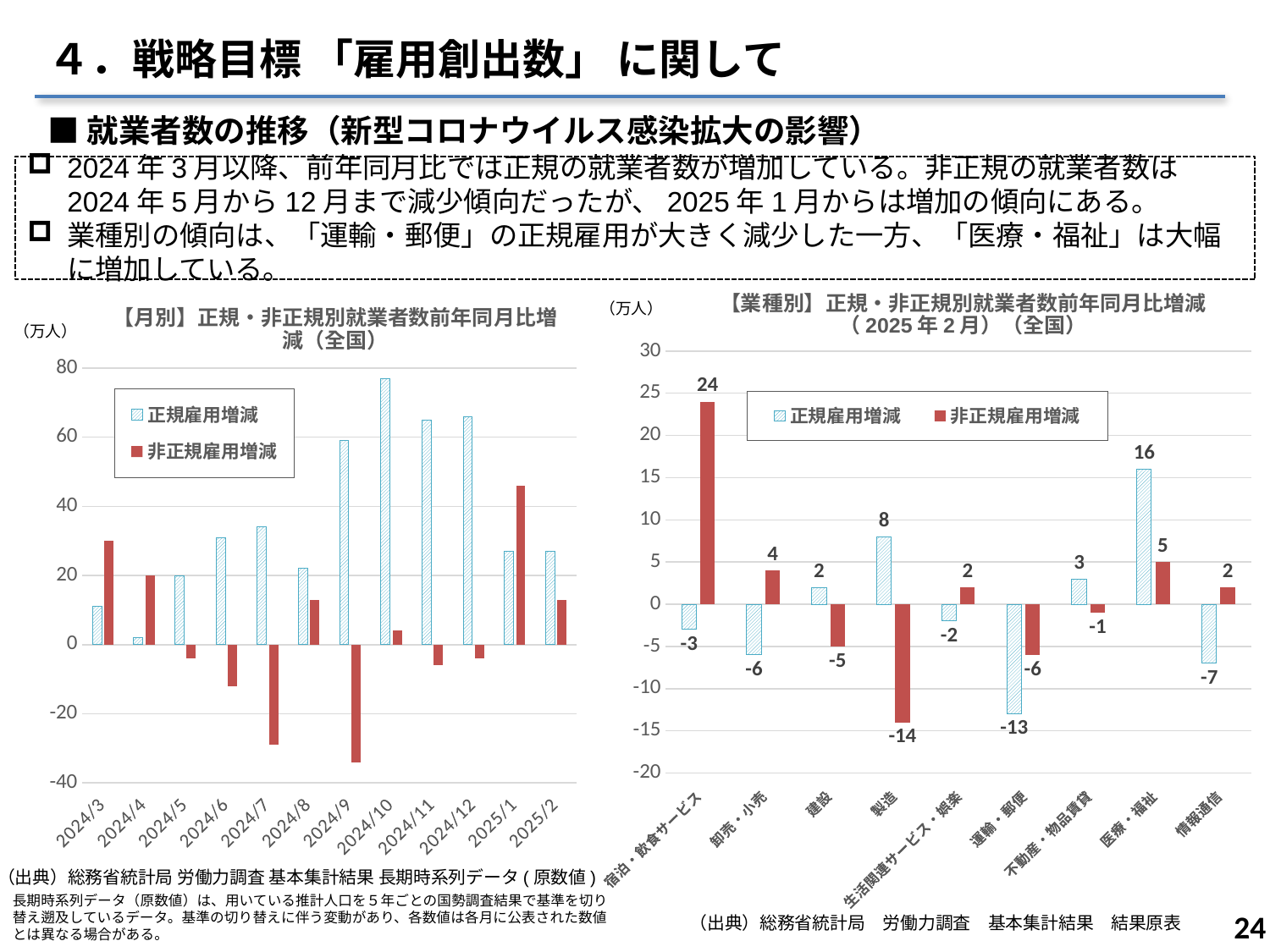

４．戦略目標 「雇用創出数」 に関して
■就業者数の推移（新型コロナウイルス感染拡大の影響）
2024年3月以降、前年同月比では正規の就業者数が増加している。非正規の就業者数は2024年5月から12月まで減少傾向だったが、2025年1月からは増加の傾向にある。
業種別の傾向は、「運輸・郵便」の正規雇用が大きく減少した一方、「医療・福祉」は大幅に増加している。

### Chart: 【業種別】正規・非正規別就業者数前年同月比増減
（2025年2月）（全国）

| Category | 正規雇用増減 | 非正規雇用増減 |
|---|---|---|
| 宿泊・飲食サービス | -3.0 | 24.0 |
| 卸売・小売 | -6.0 | 4.0 |
| 建設 | 2.0 | -5.0 |
| 製造 | 8.0 | -14.0 |
| 生活関連サービス・娯楽 | -2.0 | 2.0 |
| 運輸・郵便 | -13.0 | -6.0 |
| 不動産・物品賃貸 | 3.0 | -1.0 |
| 医療・福祉 | 16.0 | 5.0 |
| 情報通信 | -7.0 | 2.0 |

### Chart: 【月別】正規・非正規別就業者数前年同月比増減（全国）

| Category | 正規雇用増減 | 非正規雇用増減 |
|---|---|---|
| 2024/3 | 11.0 | 30.0 |
| 2024/4 | 2.0 | 20.0 |
| 2024/5 | 20.0 | -4.0 |
| 2024/6 | 31.0 | -12.0 |
| 2024/7 | 34.0 | -29.0 |
| 2024/8 | 22.0 | 13.0 |
| 2024/9 | 59.0 | -34.0 |
| 2024/10 | 77.0 | 4.0 |
| 2024/11 | 65.0 | -6.0 |
| 2024/12 | 66.0 | -4.0 |
| 2025/1 | 27.0 | 46.0 |
| 2025/2 | 27.0 | 13.0 |
（出典）総務省統計局 労働力調査 基本集計結果 長期時系列データ(原数値)
長期時系列データ（原数値）は、用いている推計人口を５年ごとの国勢調査結果で基準を切り替え遡及しているデータ。基準の切り替えに伴う変動があり、各数値は各月に公表された数値とは異なる場合がある。

24
（出典）総務省統計局　労働力調査　基本集計結果　結果原表